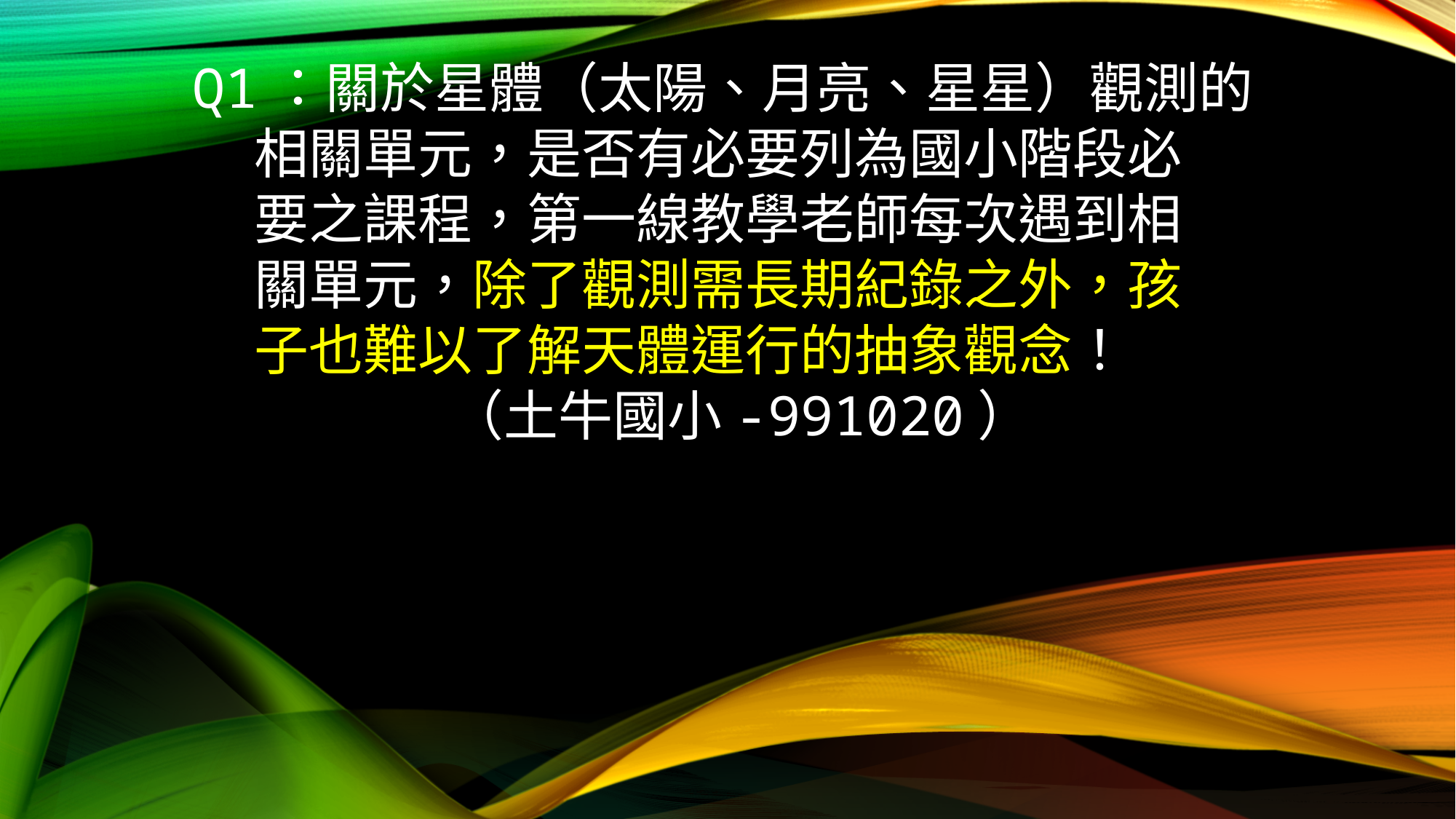

Q1：關於星體（太陽、月亮、星星）觀測的
    相關單元，是否有必要列為國小階段必
    要之課程，第一線教學老師每次遇到相
    關單元，除了觀測需長期紀錄之外，孩
    子也難以了解天體運行的抽象觀念！
                    （土牛國小-991020）
#